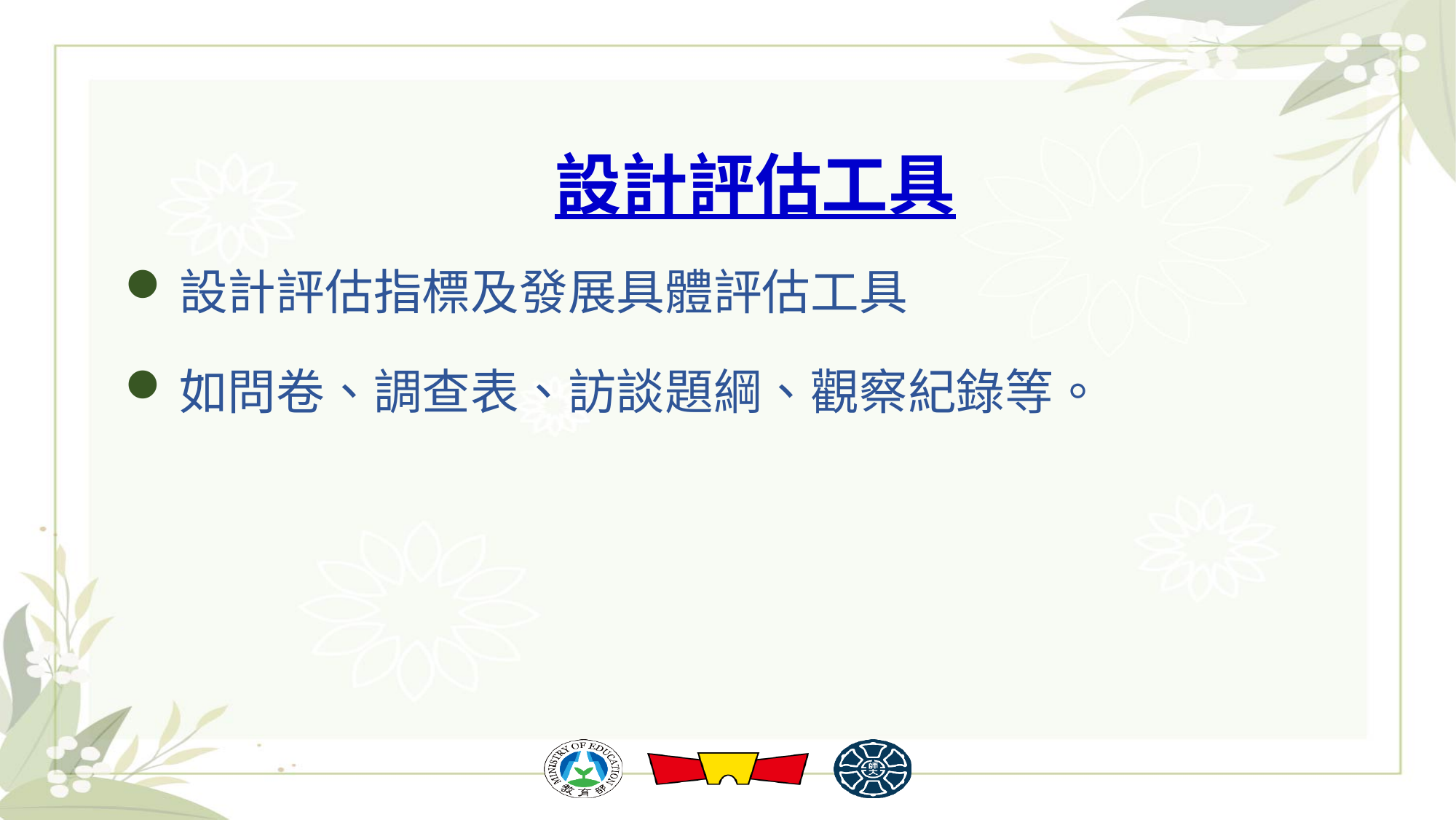

# 設計評估工具
設計評估指標及發展具體評估工具

如問卷、調查表、訪談題綱、觀察紀錄等。